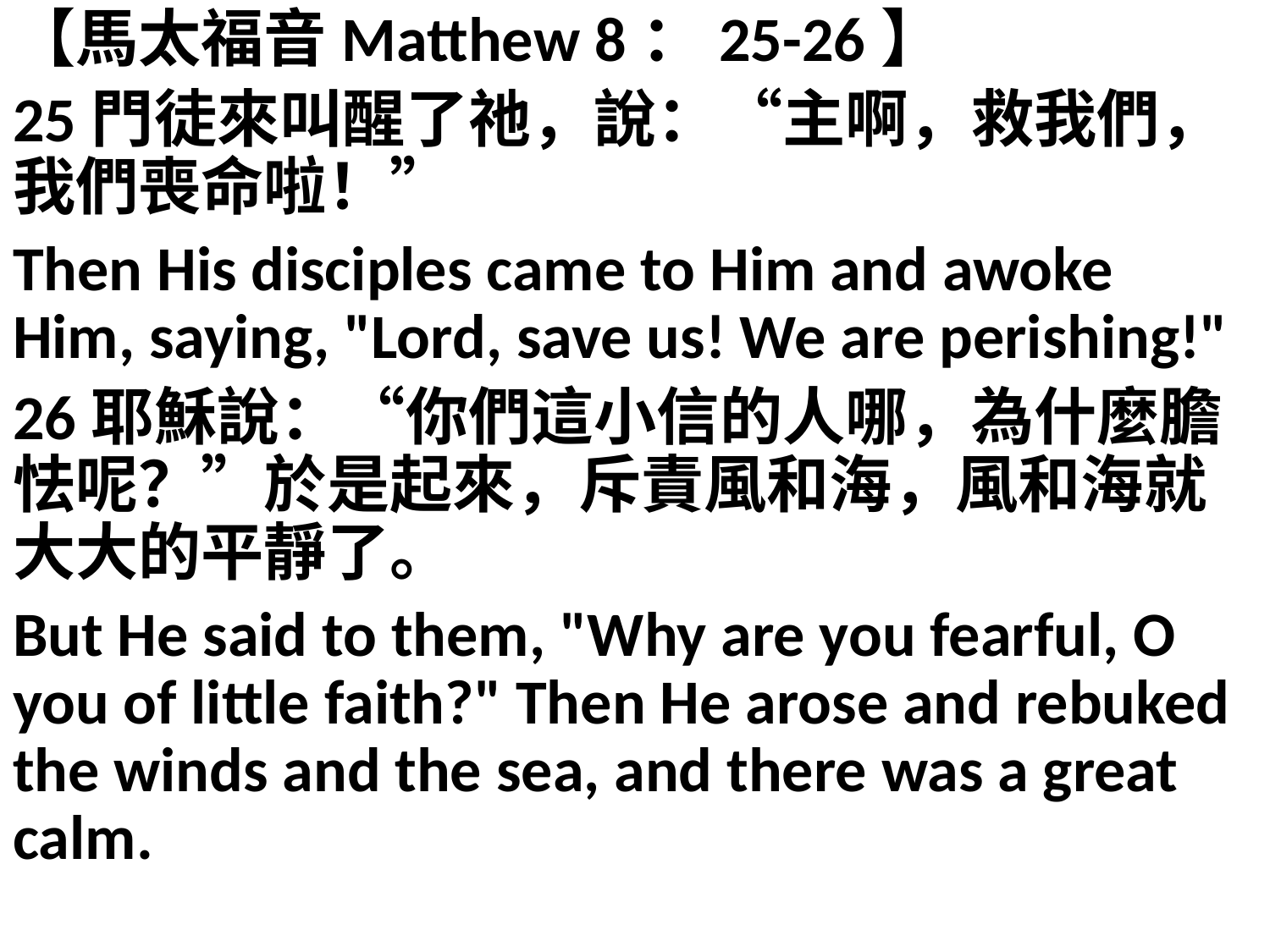

【馬太福音Matthew 8：25-26】
25門徒來叫醒了祂，說：“主啊，救我們，我們喪命啦！”
Then His disciples came to Him and awoke Him, saying, "Lord, save us! We are perishing!"
26耶穌說：“你們這小信的人哪，為什麼膽怯呢？”於是起來，斥責風和海，風和海就大大的平靜了。
But He said to them, "Why are you fearful, O you of little faith?" Then He arose and rebuked the winds and the sea, and there was a great calm.